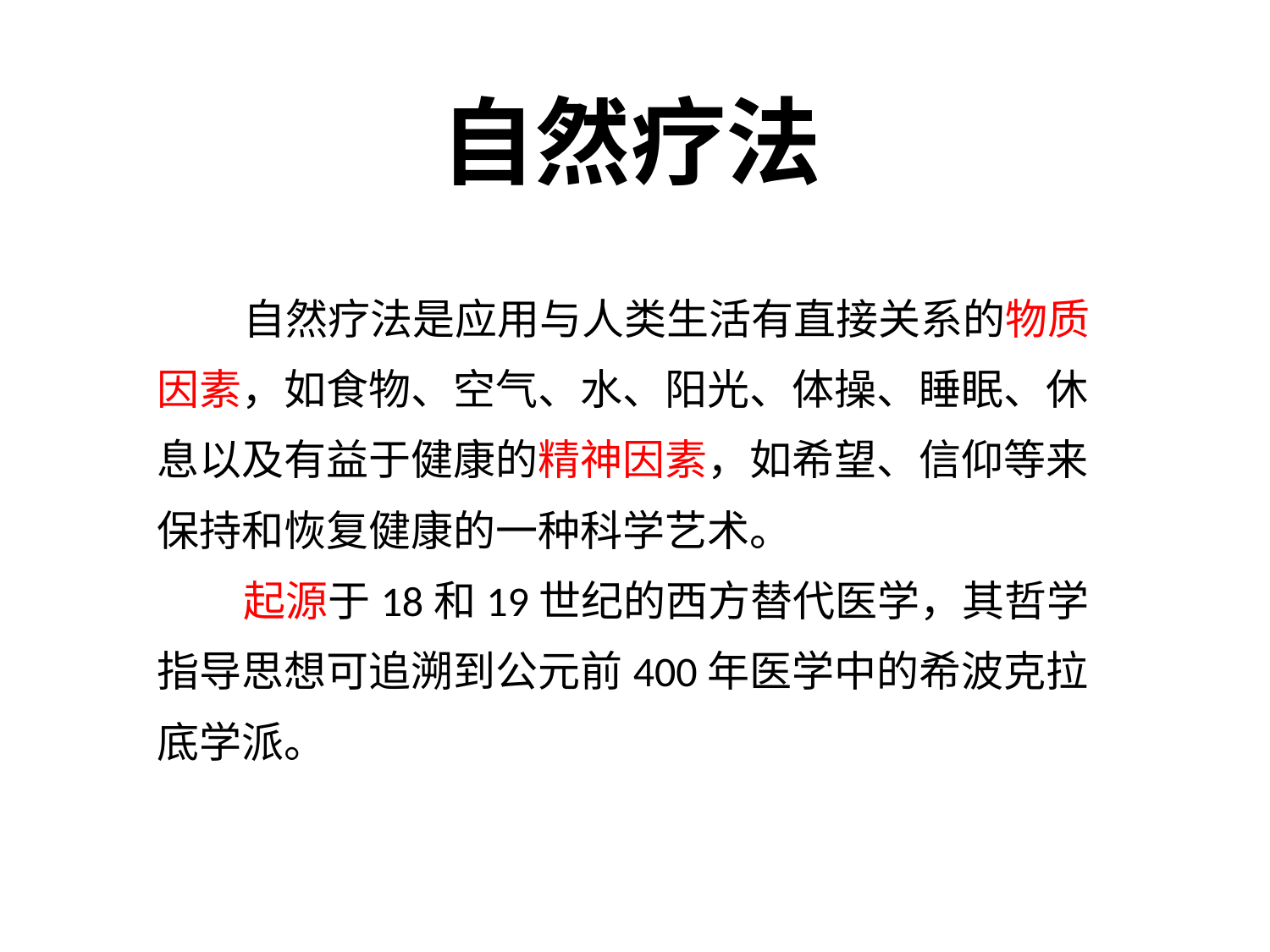

自然疗法
        自然疗法是应用与人类生活有直接关系的物质因素，如食物、空气、水、阳光、体操、睡眠、休息以及有益于健康的精神因素，如希望、信仰等来保持和恢复健康的一种科学艺术。
        起源于18和19世纪的西方替代医学，其哲学指导思想可追溯到公元前400年医学中的希波克拉底学派。